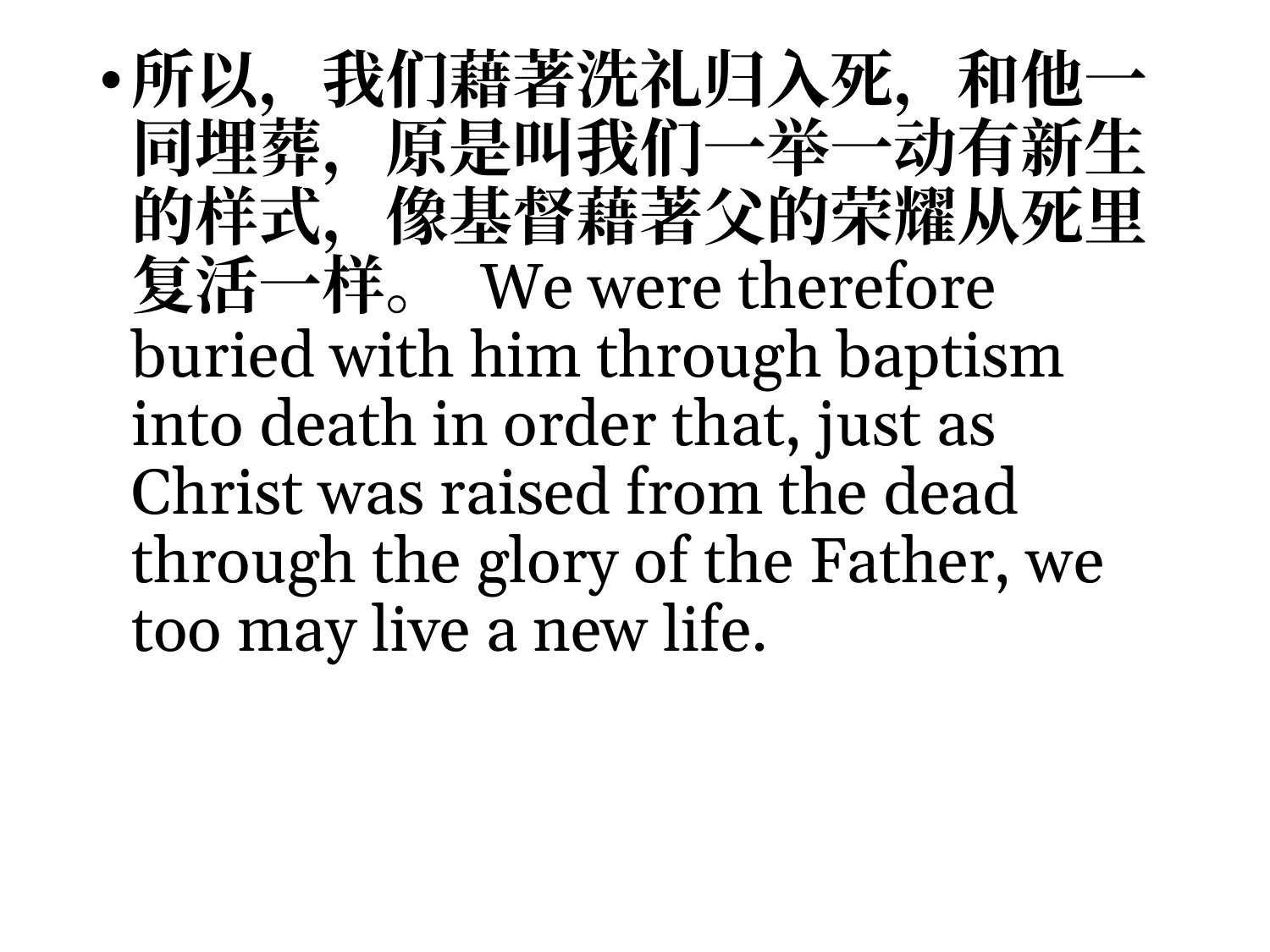

所以，我们藉著洗礼归入死，和他一同埋葬，原是叫我们一举一动有新生的样式，像基督藉著父的荣耀从死里复活一样。 We were therefore buried with him through baptism into death in order that, just as Christ was raised from the dead through the glory of the Father, we too may live a new life.